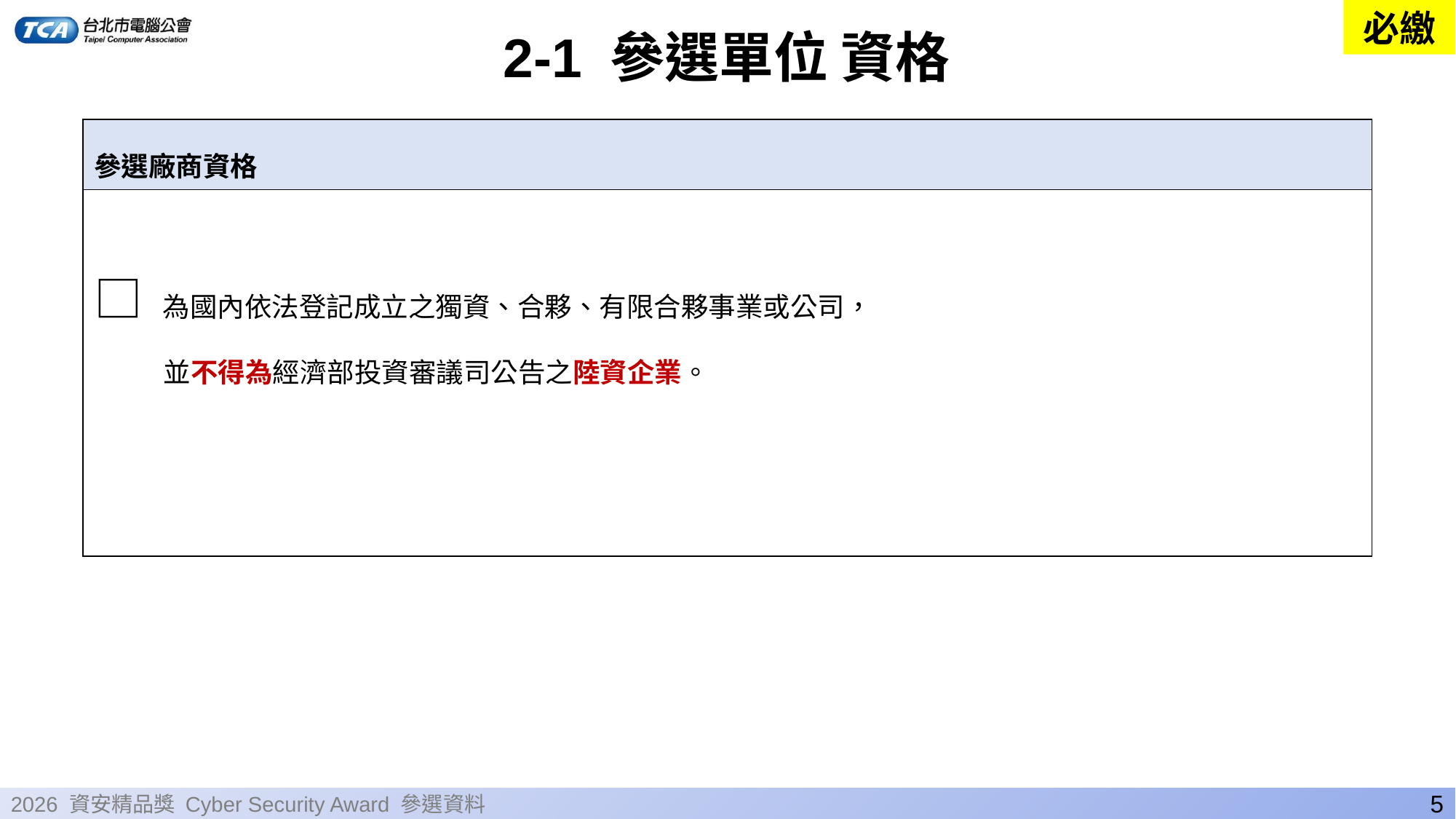

必繳
# 2-1 參選單位 資格
| 參選廠商資格 |
| --- |
| □ 為國內依法登記成立之獨資、合夥、有限合夥事業或公司， 並不得為經濟部投資審議司公告之陸資企業。 |
5